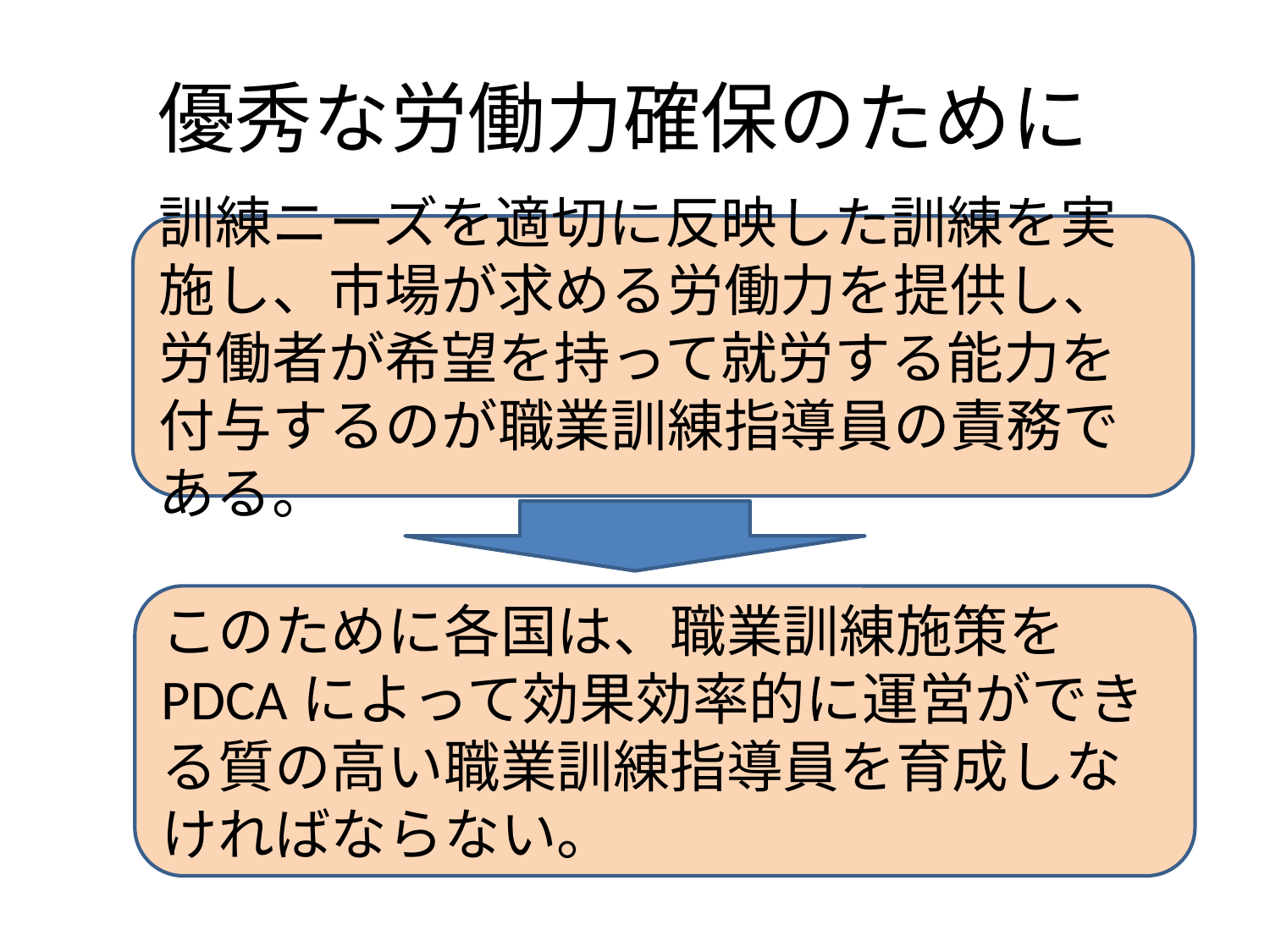

# 優秀な労働力確保のために
訓練ニーズを適切に反映した訓練を実施し、市場が求める労働力を提供し、労働者が希望を持って就労する能力を付与するのが職業訓練指導員の責務である。

このために各国は、職業訓練施策をPDCAによって効果効率的に運営ができる質の高い職業訓練指導員を育成しなければならない。